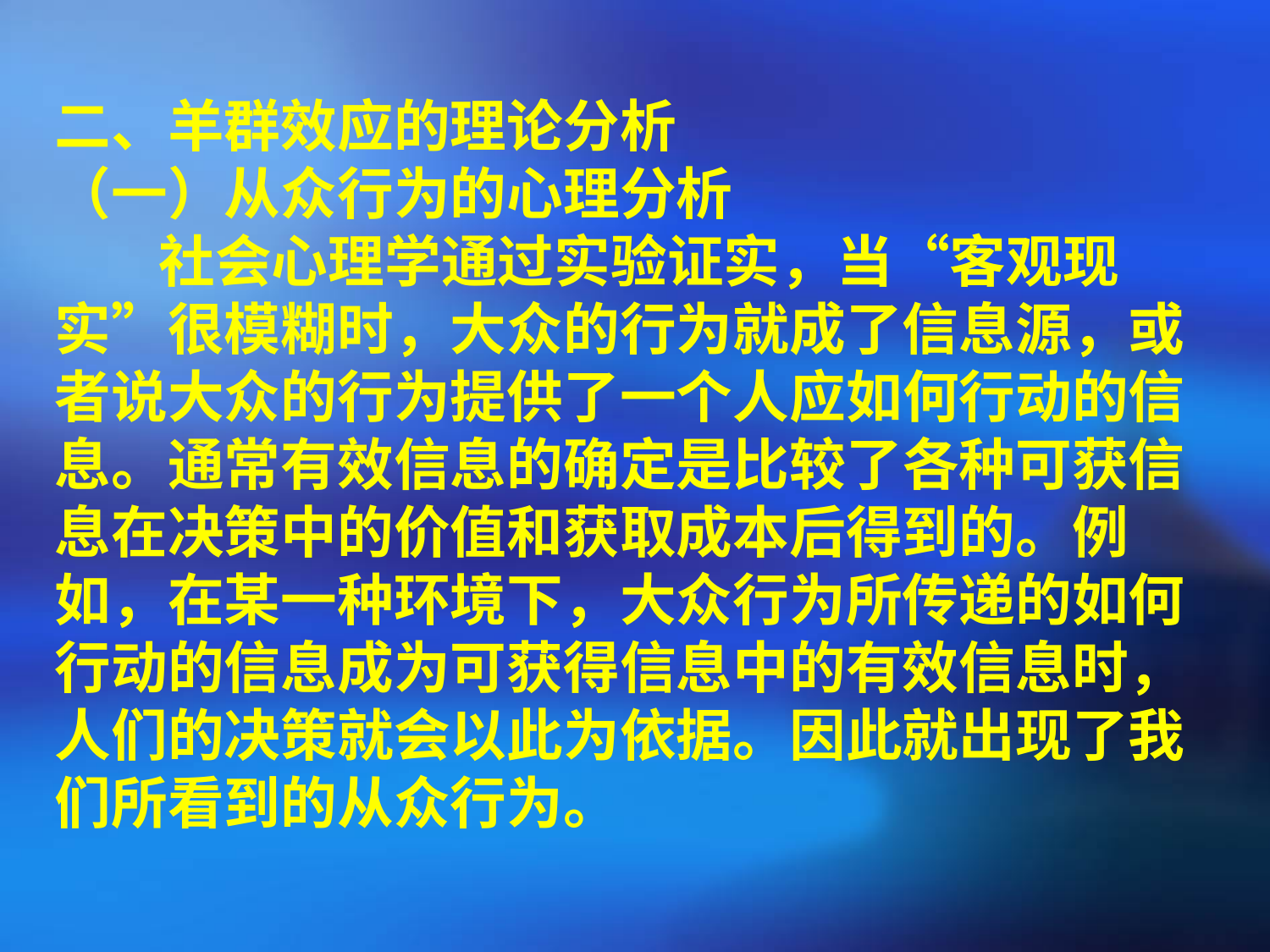

二、羊群效应的理论分析
（一）从众行为的心理分析
       社会心理学通过实验证实，当“客观现实”很模糊时，大众的行为就成了信息源，或者说大众的行为提供了一个人应如何行动的信息。通常有效信息的确定是比较了各种可获信息在决策中的价值和获取成本后得到的。例如，在某一种环境下，大众行为所传递的如何行动的信息成为可获得信息中的有效信息时，人们的决策就会以此为依据。因此就出现了我们所看到的从众行为。